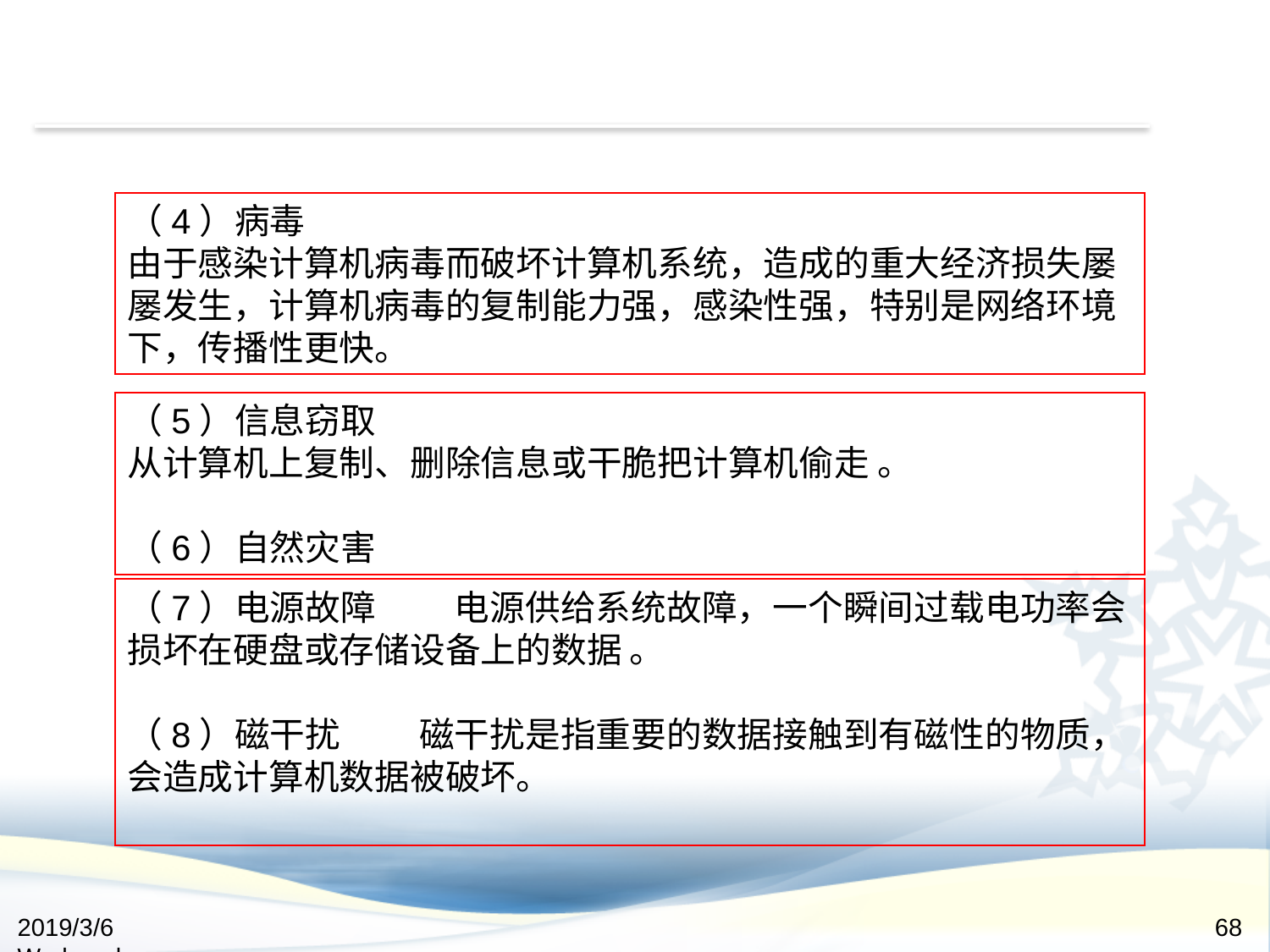

（4）病毒
由于感染计算机病毒而破坏计算机系统，造成的重大经济损失屡屡发生，计算机病毒的复制能力强，感染性强，特别是网络环境下，传播性更快。
（5）信息窃取
从计算机上复制、删除信息或干脆把计算机偷走 。

（6）自然灾害
（7）电源故障 　　电源供给系统故障，一个瞬间过载电功率会损坏在硬盘或存储设备上的数据 。

（8）磁干扰 　　磁干扰是指重要的数据接触到有磁性的物质，会造成计算机数据被破坏。